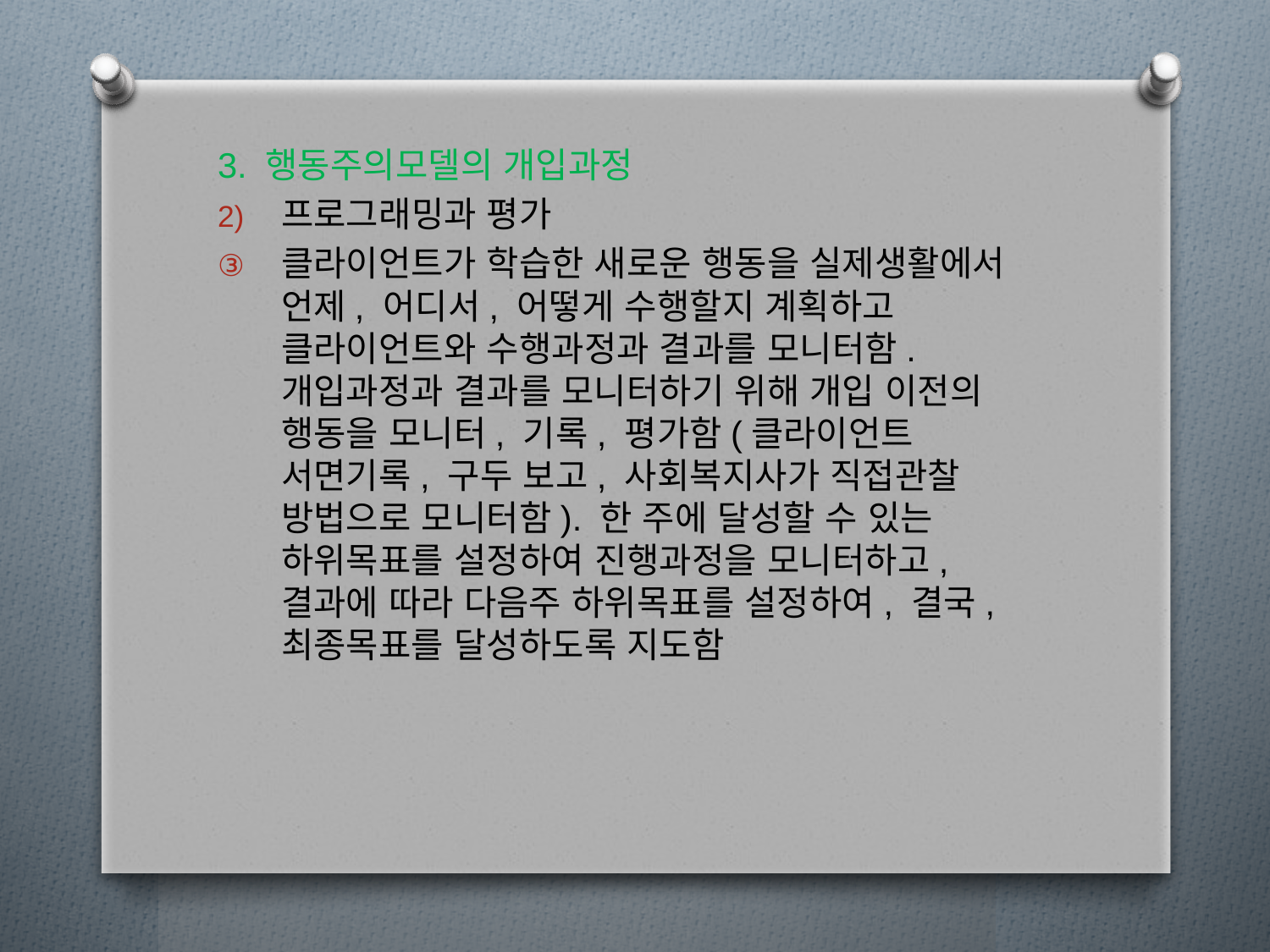

3. 행동주의모델의 개입과정
프로그래밍과 평가
클라이언트가 학습한 새로운 행동을 실제생활에서 언제, 어디서, 어떻게 수행할지 계획하고 클라이언트와 수행과정과 결과를 모니터함. 개입과정과 결과를 모니터하기 위해 개입 이전의 행동을 모니터, 기록, 평가함(클라이언트 서면기록, 구두 보고, 사회복지사가 직접관찰 방법으로 모니터함). 한 주에 달성할 수 있는 하위목표를 설정하여 진행과정을 모니터하고, 결과에 따라 다음주 하위목표를 설정하여, 결국, 최종목표를 달성하도록 지도함